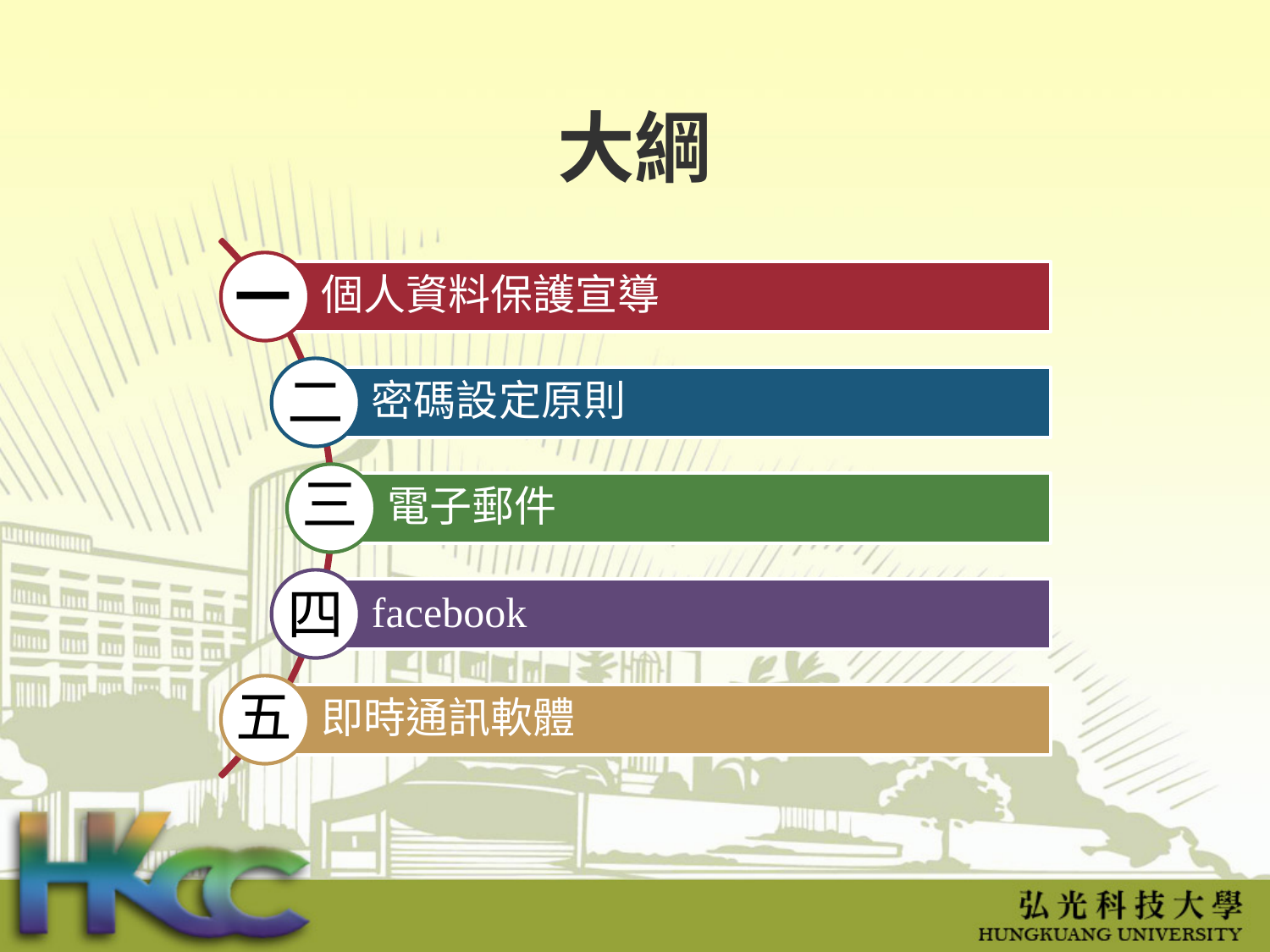

# 大綱
個人資料保護宣導
密碼設定原則
電子郵件
facebook
即時通訊軟體
一
二
三
四
五